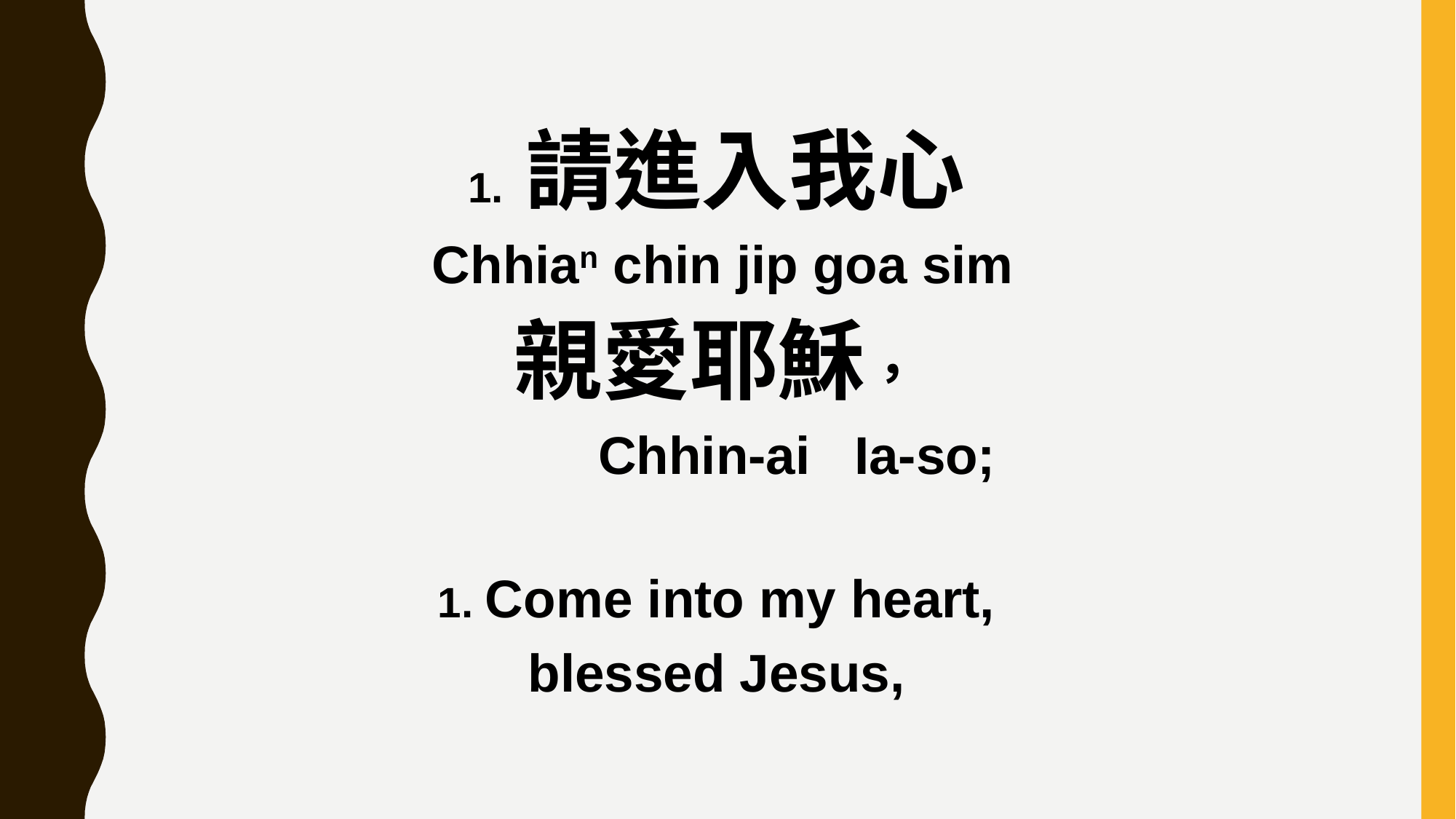

1. 請進入我心
 Chhian chin jip goa sim
親愛耶穌，
                             Chhin-ai   Ia-so;

1. Come into my heart,
blessed Jesus,